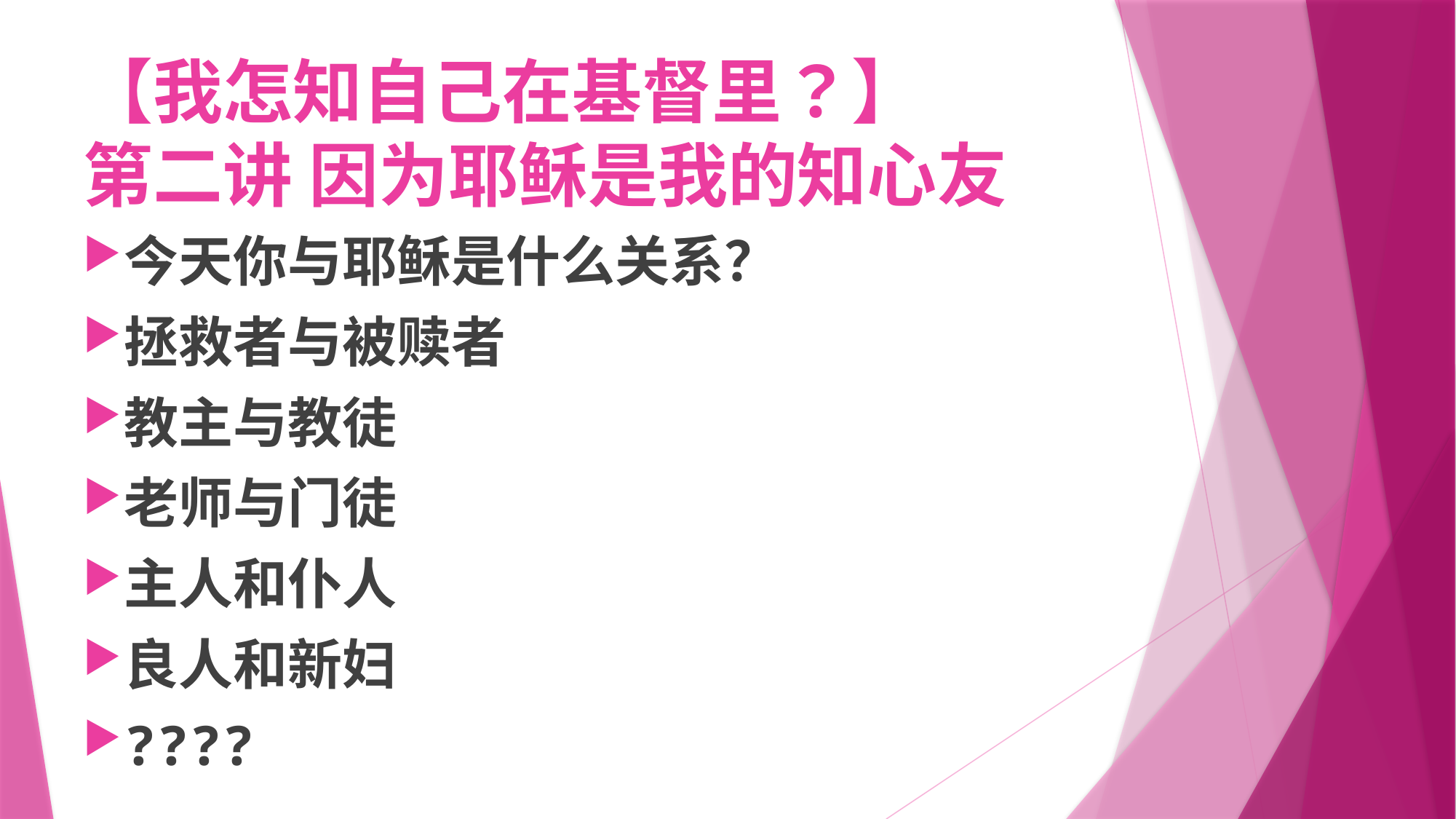

# 【我怎知自己在基督里？】 第二讲 因为耶稣是我的知心友
今天你与耶稣是什么关系？
拯救者与被赎者
教主与教徒
老师与门徒
主人和仆人
良人和新妇
????